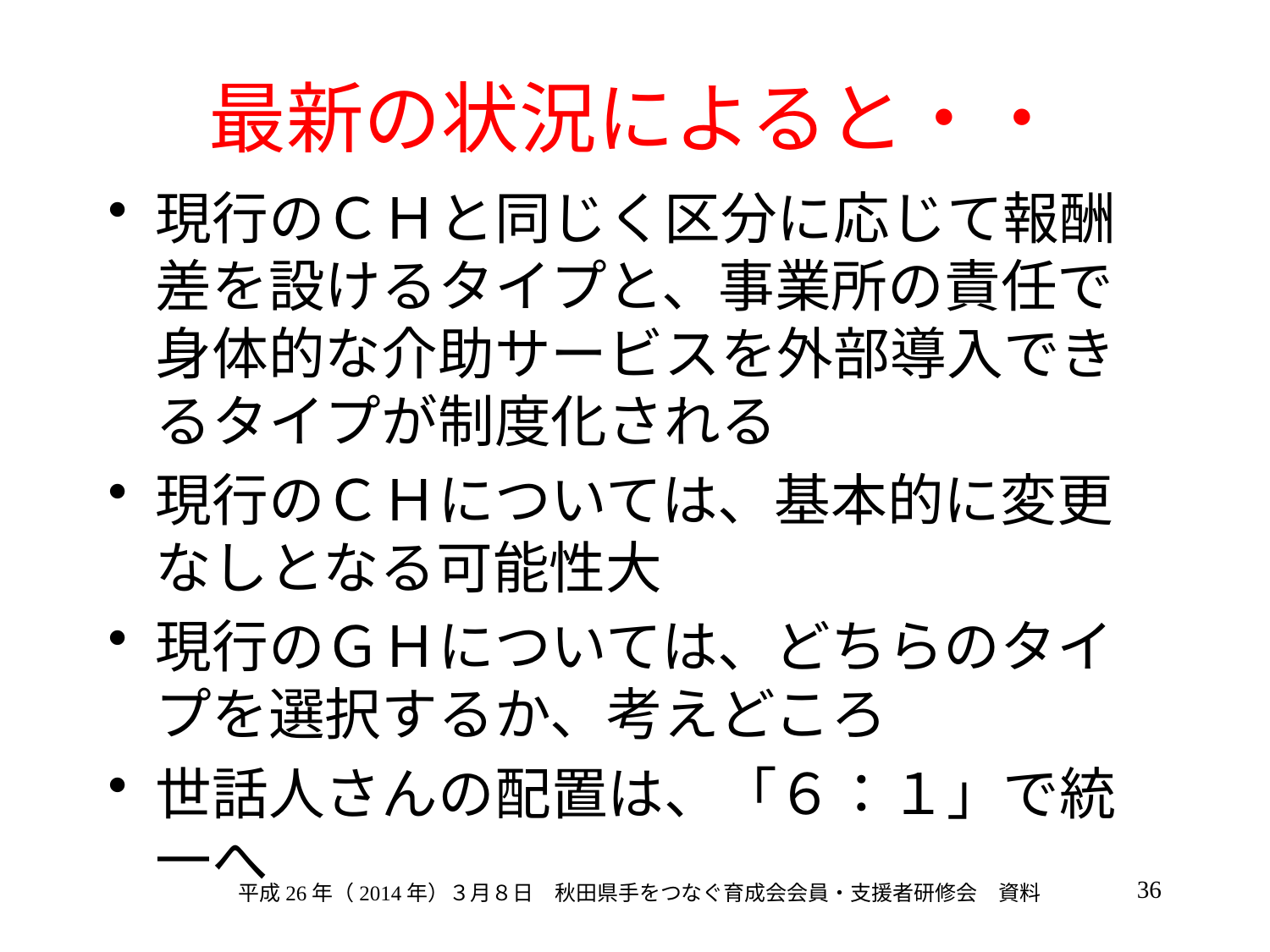

# 最新の状況によると・・
現行のＣＨと同じく区分に応じて報酬差を設けるタイプと、事業所の責任で身体的な介助サービスを外部導入できるタイプが制度化される
現行のＣＨについては、基本的に変更なしとなる可能性大
現行のＧＨについては、どちらのタイプを選択するか、考えどころ
世話人さんの配置は、「６：１」で統一へ
36